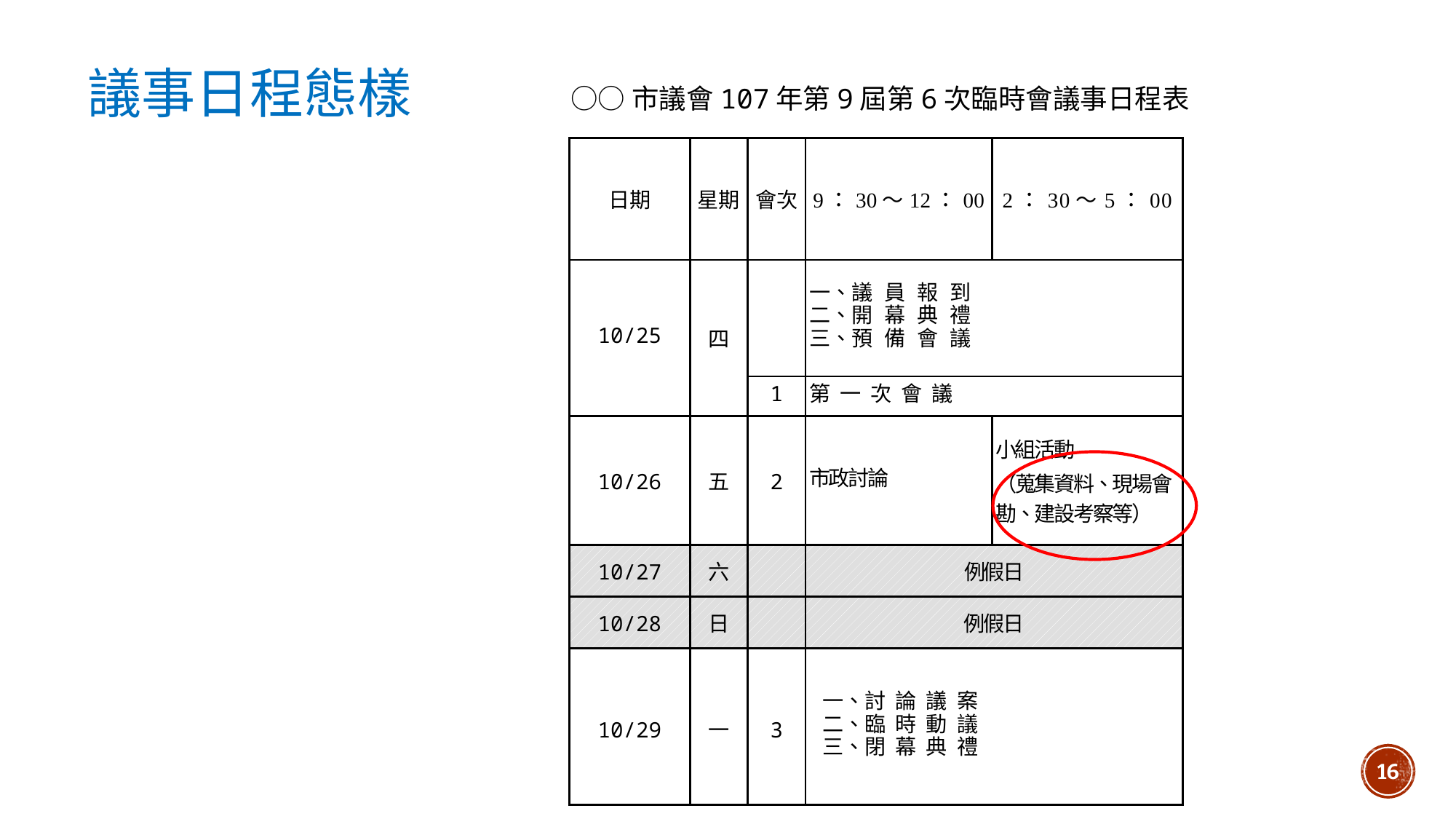

# 議事日程態樣
○○市議會107年第9屆第6次臨時會議事日程表
| 日期 | 星期 | 會次 | 9：30～12：00 | 2：30～5：00 |
| --- | --- | --- | --- | --- |
| 10/25 | 四 |  | 一、議員報到 二、開幕典禮 三、預備會議 |  |
|  |  | 1 | 第 一 次 會 議 |  |
| 10/26 | 五 | 2 | 市政討論 | 小組活動 （蒐集資料、現場會勘、建設考察等） |
| 10/27 | 六 |  | 例假日 |  |
| 10/28 | 日 |  | 例假日 |  |
| 10/29 | 一 | 3 | 一、討 論 議 案 二、臨 時 動 議 三、閉 幕 典 禮 |  |

16